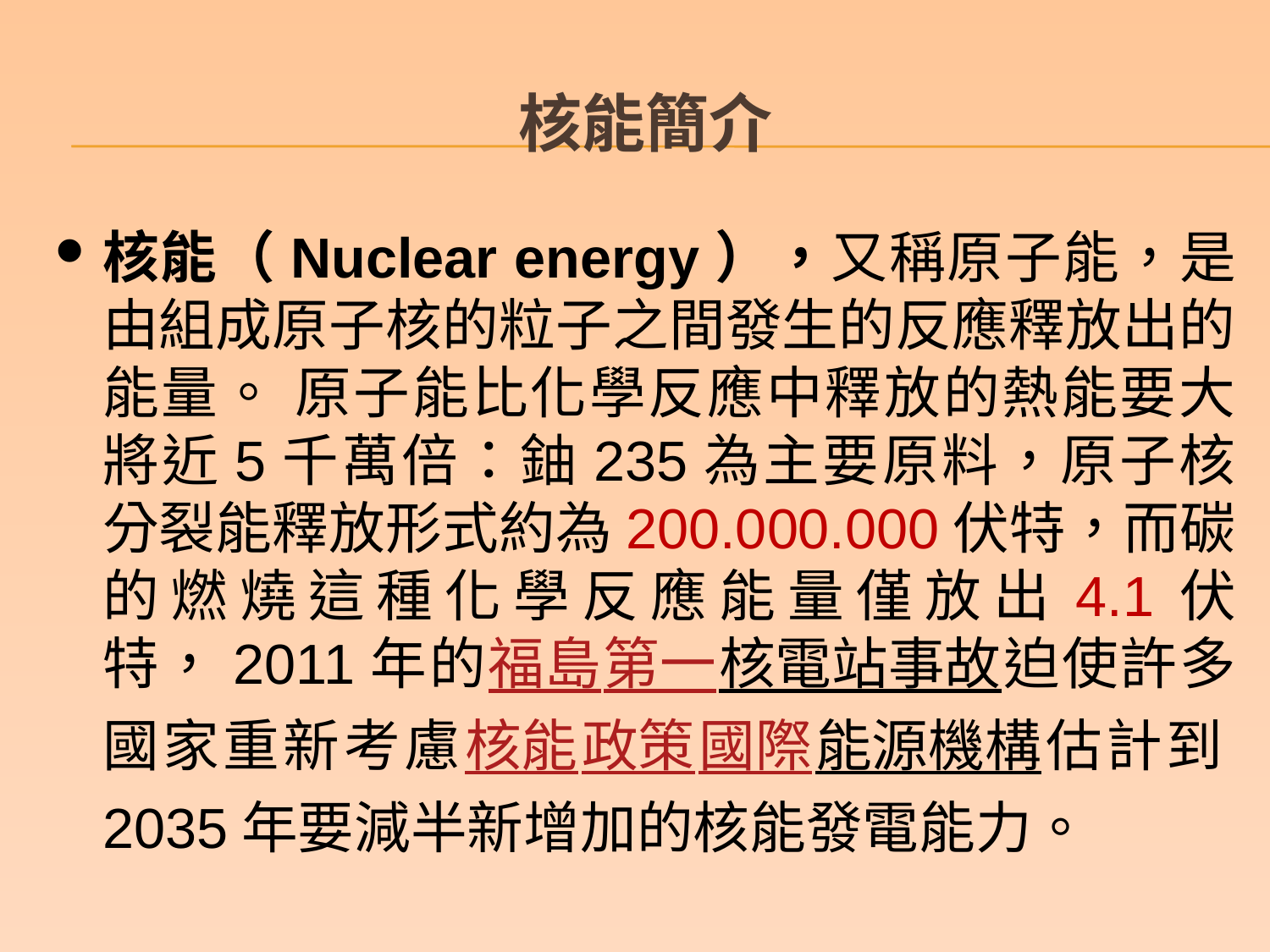

# 核能簡介
核能（Nuclear energy），又稱原子能，是由組成原子核的粒子之間發生的反應釋放出的能量。 原子能比化學反應中釋放的熱能要大將近5千萬倍：鈾235為主要原料，原子核分裂能釋放形式約為200.000.000伏特，而碳的燃燒這種化學反應能量僅放出4.1伏特，2011年的福島第一核電站事故迫使許多國家重新考慮核能政策國際能源機構估計到2035年要減半新增加的核能發電能力。